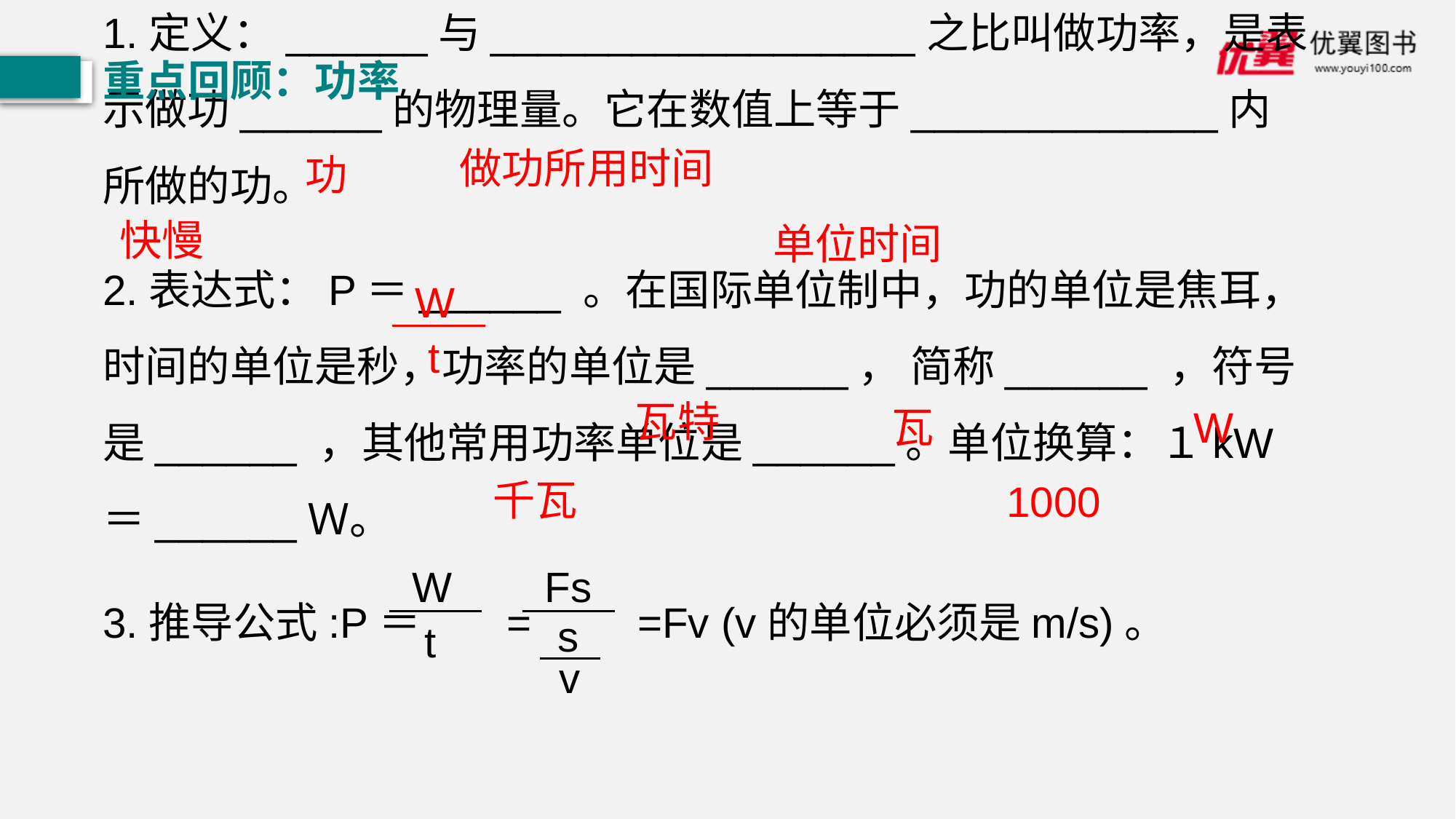

重点回顾：功率

1.定义：______与__________________之比叫做功率，是表示做功______的物理量。它在数值上等于_____________内所做的功。
2.表达式：P＝______ 。在国际单位制中，功的单位是焦耳，时间的单位是秒，功率的单位是______， 简称______ ，符号是______ ，其他常用功率单位是______。单位换算：１kW＝______Ｗ。
3.推导公式:P＝        =         =Fv (v的单位必须是m/s)。
做功所用时间
功
快慢
单位时间
W
t
瓦特
瓦
W
千瓦
1000
W
t
Fs
s
v